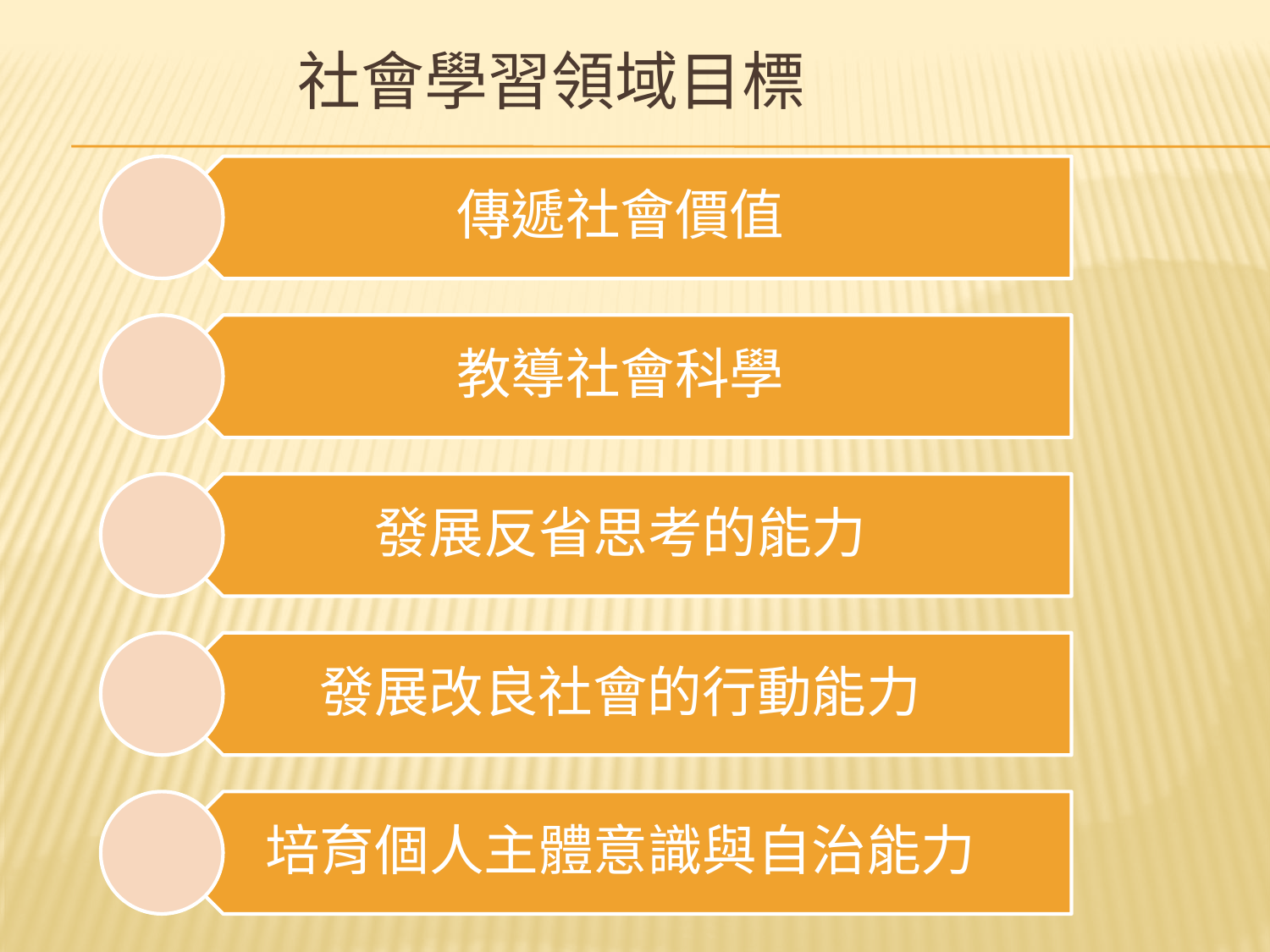

# 社會學習領域目標
傳遞社會價值
教導社會科學
發展反省思考的能力
發展改良社會的行動能力
培育個人主體意識與自治能力